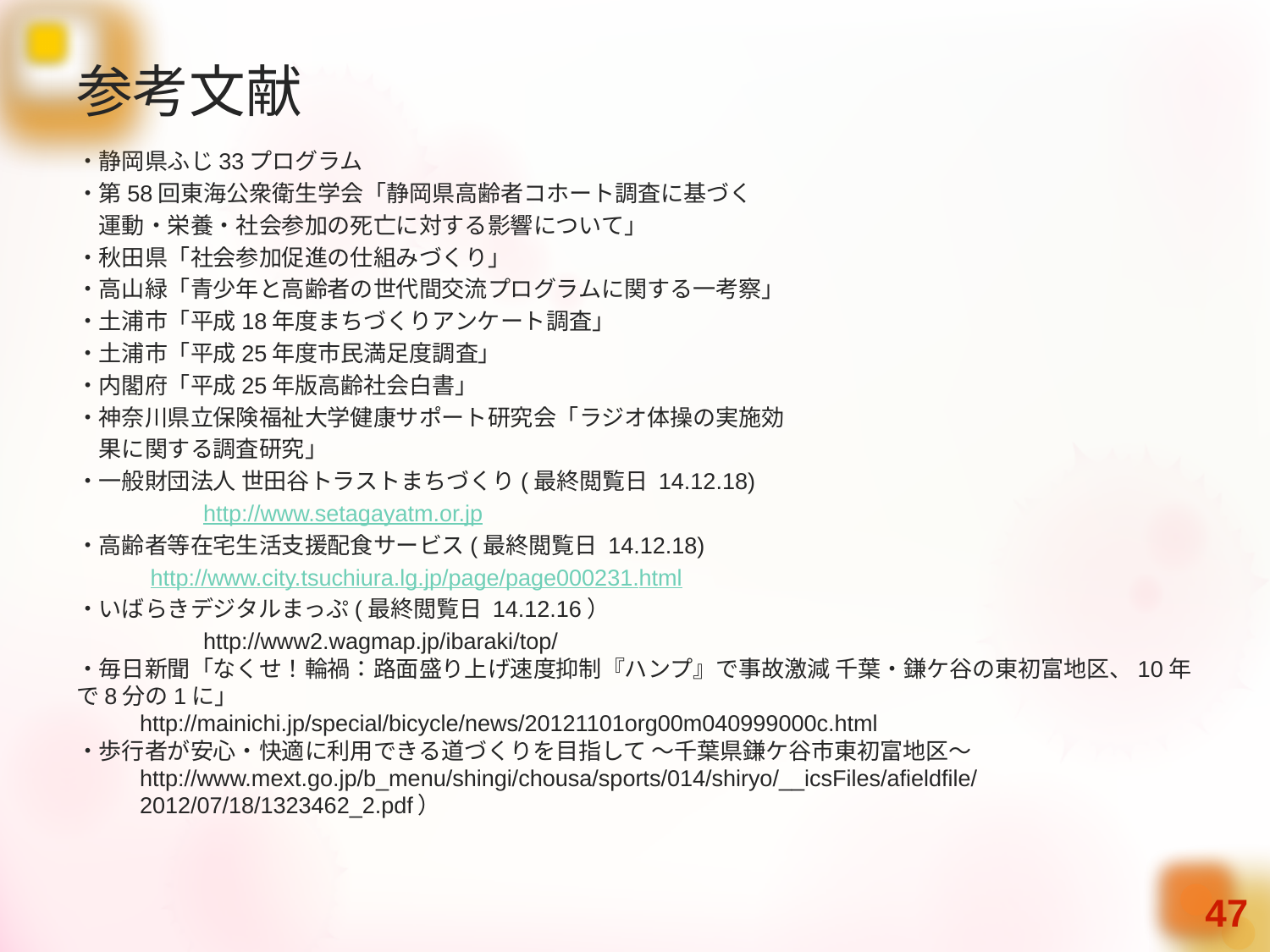

# 参考文献
・静岡県ふじ33プログラム
・第58回東海公衆衛生学会「静岡県高齢者コホート調査に基づく
　運動・栄養・社会参加の死亡に対する影響について」
・秋田県「社会参加促進の仕組みづくり」
・高山緑「青少年と高齢者の世代間交流プログラムに関する一考察」
・土浦市「平成18年度まちづくりアンケート調査」
・土浦市「平成25年度市民満足度調査」
・内閣府「平成25年版高齢社会白書」
・神奈川県立保険福祉大学健康サポート研究会「ラジオ体操の実施効
　果に関する調査研究」
・一般財団法人 世田谷トラストまちづくり(最終閲覧日 14.12.18)
	http://www.setagayatm.or.jp
・高齢者等在宅生活支援配食サービス(最終閲覧日 14.12.18)
　　　http://www.city.tsuchiura.lg.jp/page/page000231.html
・いばらきデジタルまっぷ(最終閲覧日 14.12.16）
	http://www2.wagmap.jp/ibaraki/top/
・毎日新聞「なくせ！輪禍：路面盛り上げ速度抑制『ハンプ』で事故激減 千葉・鎌ケ谷の東初富地区、10年で8分の1に」
http://mainichi.jp/special/bicycle/news/20121101org00m040999000c.html
・歩行者が安心・快適に利用できる道づくりを目指して 〜千葉県鎌ケ谷市東初富地区〜
http://www.mext.go.jp/b_menu/shingi/chousa/sports/014/shiryo/__icsFiles/afieldfile/2012/07/18/1323462_2.pdf）

47